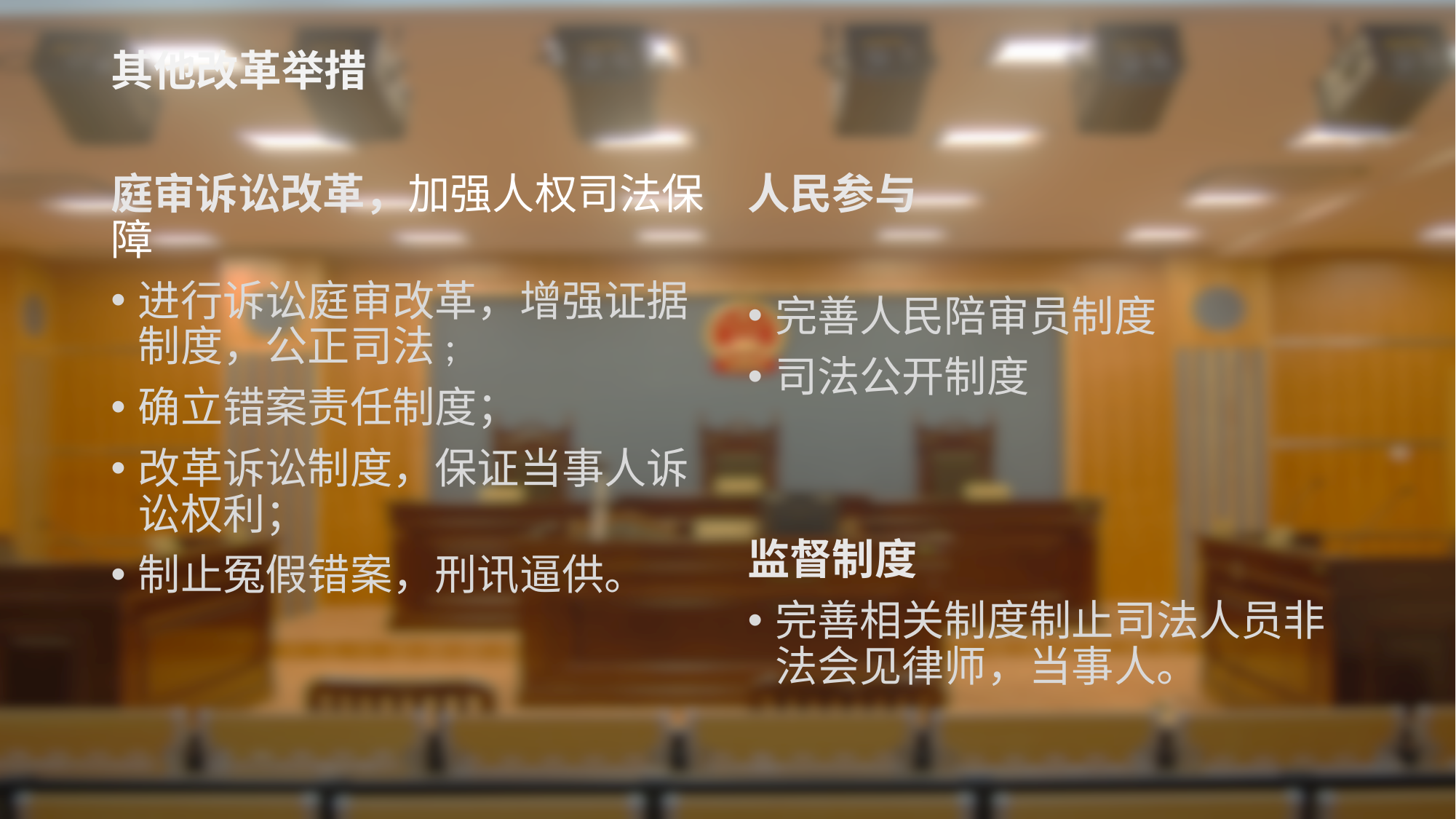

# 其他改革举措
庭审诉讼改革，加强人权司法保障
进行诉讼庭审改革，增强证据制度，公正司法;
确立错案责任制度；
改革诉讼制度，保证当事人诉讼权利；
制止冤假错案，刑讯逼供。

人民参与

完善人民陪审员制度
司法公开制度

监督制度
完善相关制度制止司法人员非法会见律师，当事人。